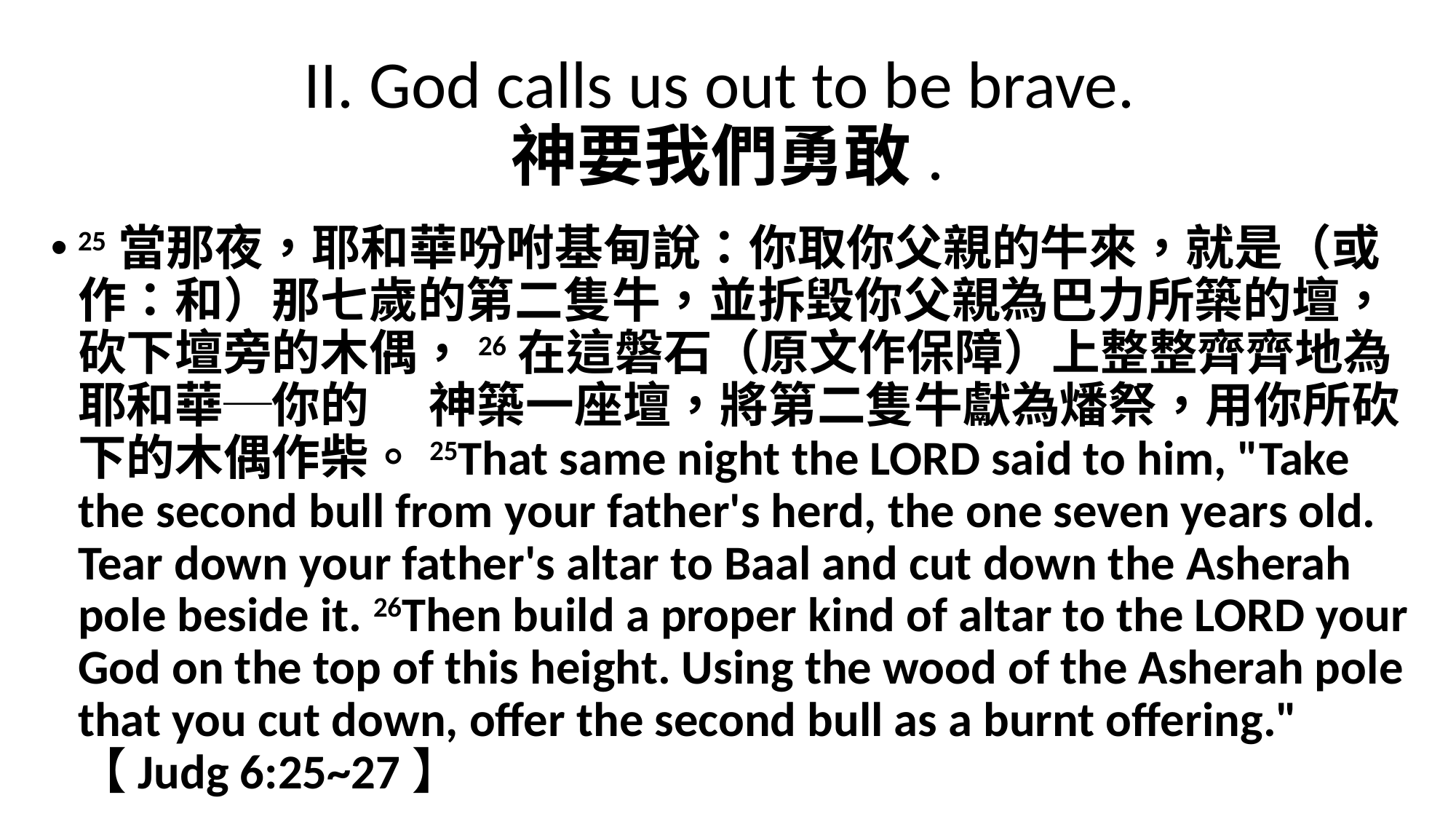

# II. God calls us out to be brave. 神要我們勇敢.
25當那夜，耶和華吩咐基甸說：你取你父親的牛來，就是（或作：和）那七歲的第二隻牛，並拆毀你父親為巴力所築的壇，砍下壇旁的木偶，26在這磐石（原文作保障）上整整齊齊地為耶和華─你的　 神築一座壇，將第二隻牛獻為燔祭，用你所砍下的木偶作柴。25That same night the LORD said to him, "Take the second bull from your father's herd, the one seven years old. Tear down your father's altar to Baal and cut down the Asherah pole beside it. 26Then build a proper kind of altar to the LORD your God on the top of this height. Using the wood of the Asherah pole that you cut down, offer the second bull as a burnt offering." 【Judg 6:25~27】